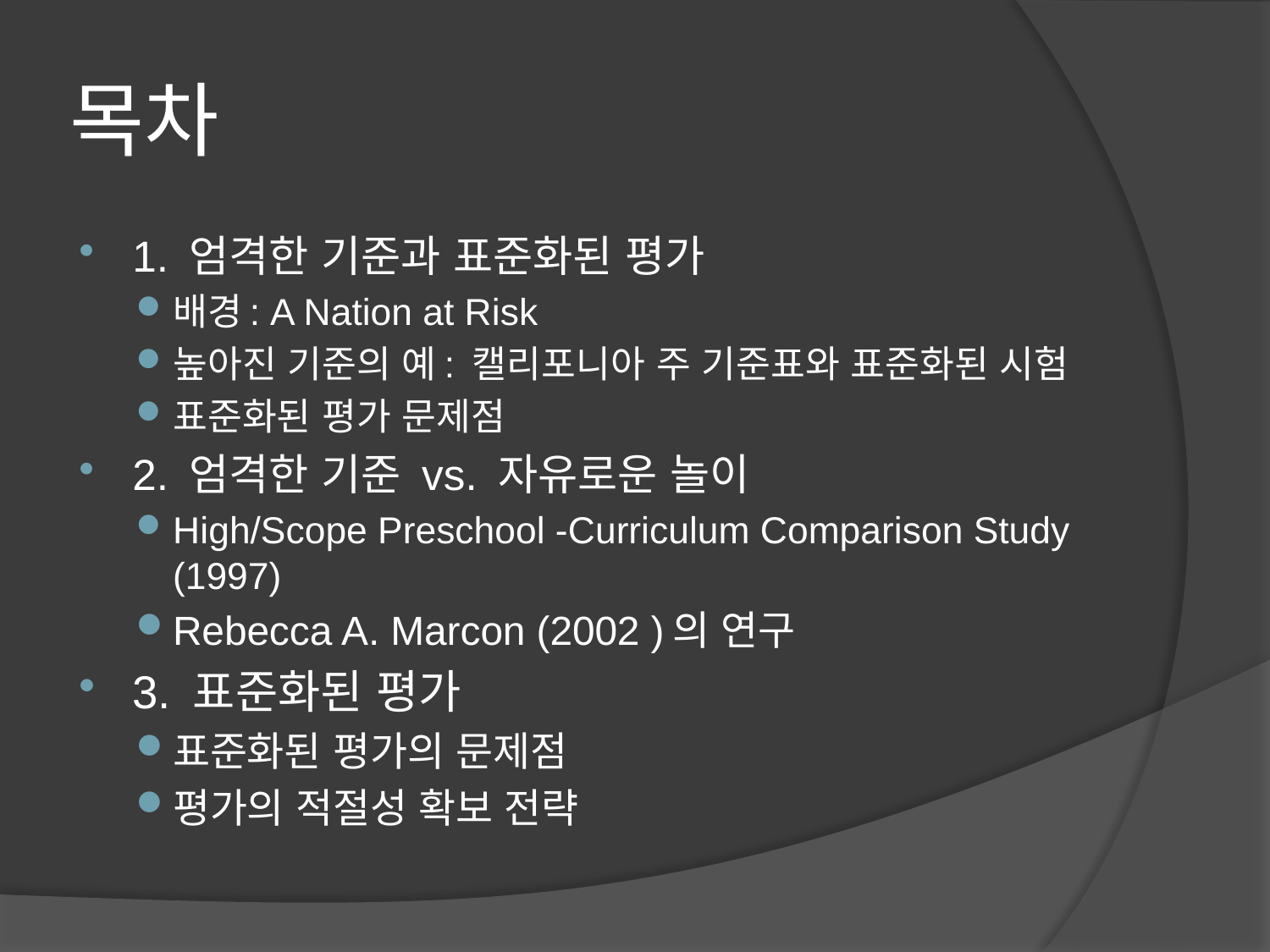

# 목차
1. 엄격한 기준과 표준화된 평가
배경: A Nation at Risk
높아진 기준의 예: 캘리포니아 주 기준표와 표준화된 시험
표준화된 평가 문제점
2. 엄격한 기준 vs. 자유로운 놀이
High/Scope Preschool -Curriculum Comparison Study (1997)
Rebecca A. Marcon (2002 )의 연구
3. 표준화된 평가
표준화된 평가의 문제점
평가의 적절성 확보 전략